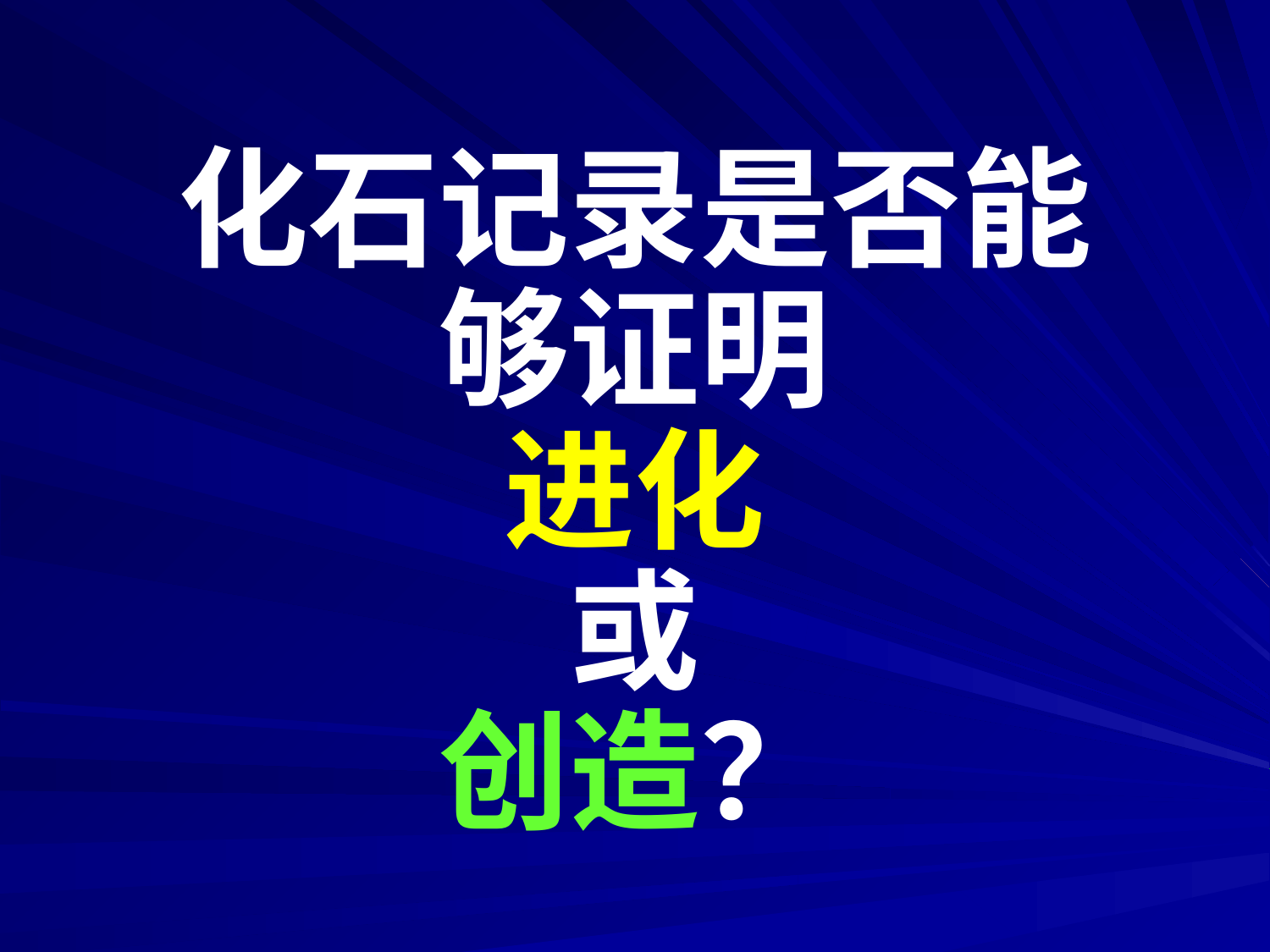

# Does the fossil record confirm E or C?
化石记录是否能够证明
进化
或
创造？